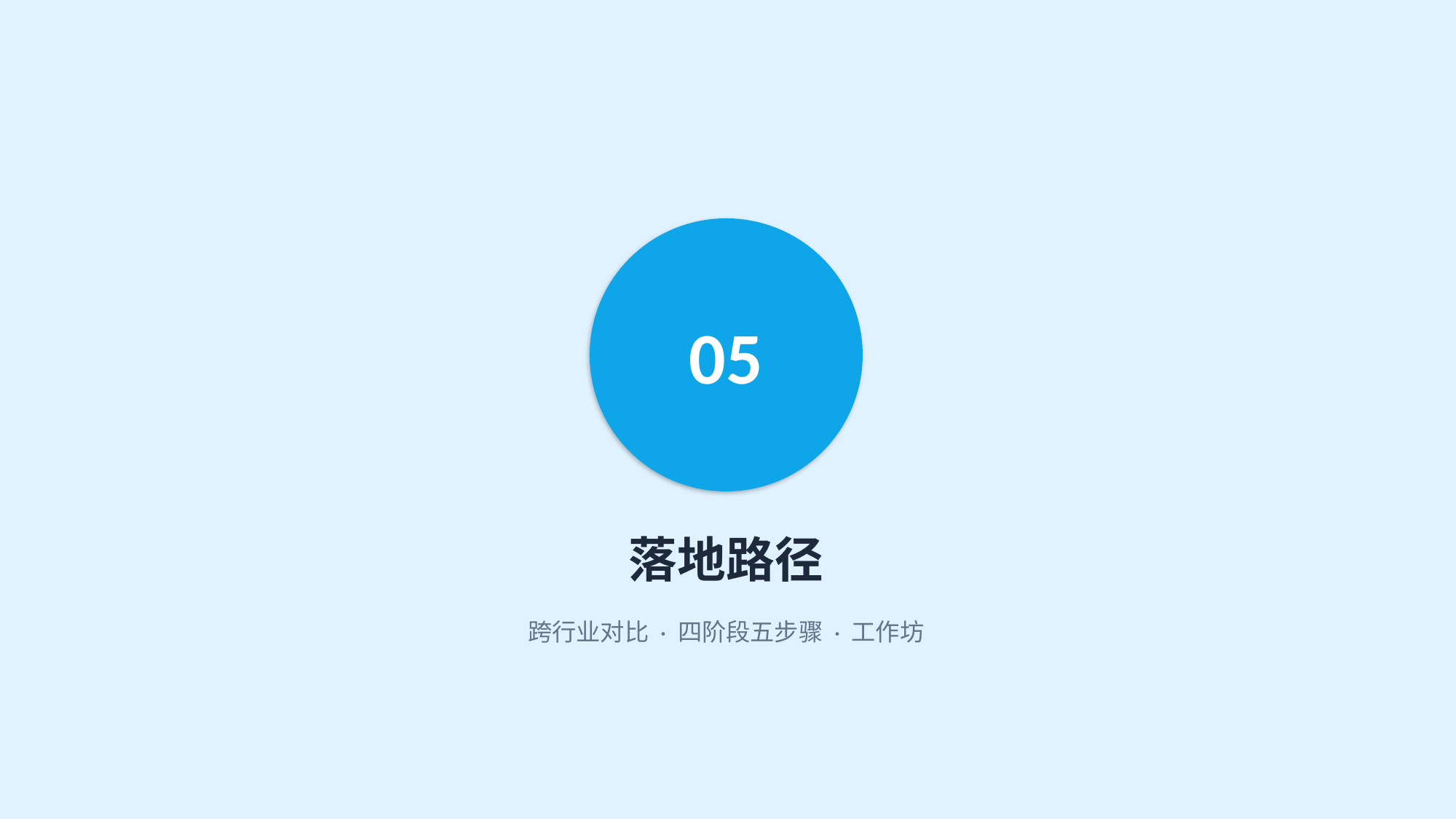

05
落地路径
跨行业对比 · 四阶段五步骤 · 工作坊